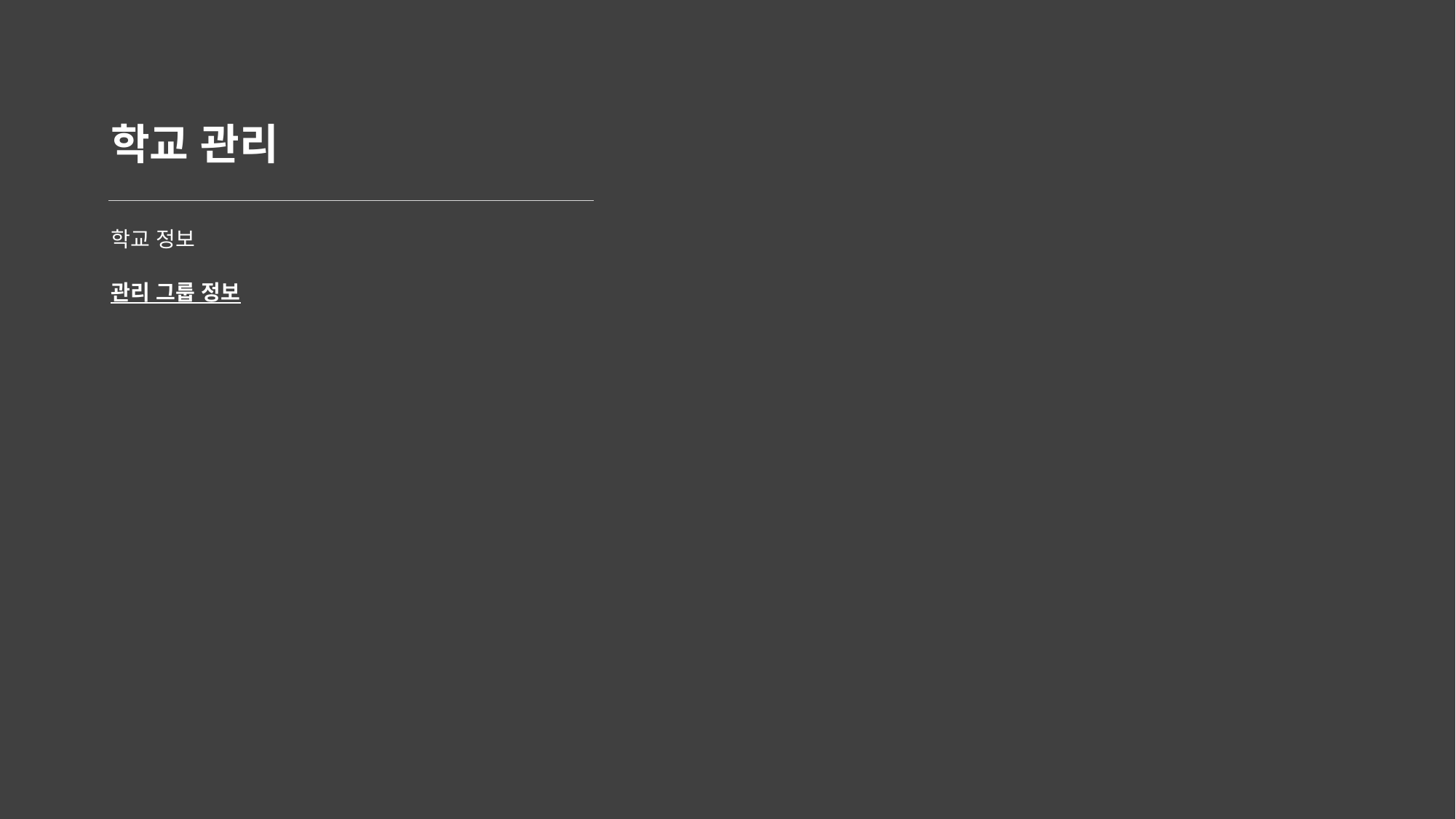

# 학교 관리
학교 정보
관리 그룹 정보
로그아웃 (Common)
로그인 (교사)
로그인 (학생)